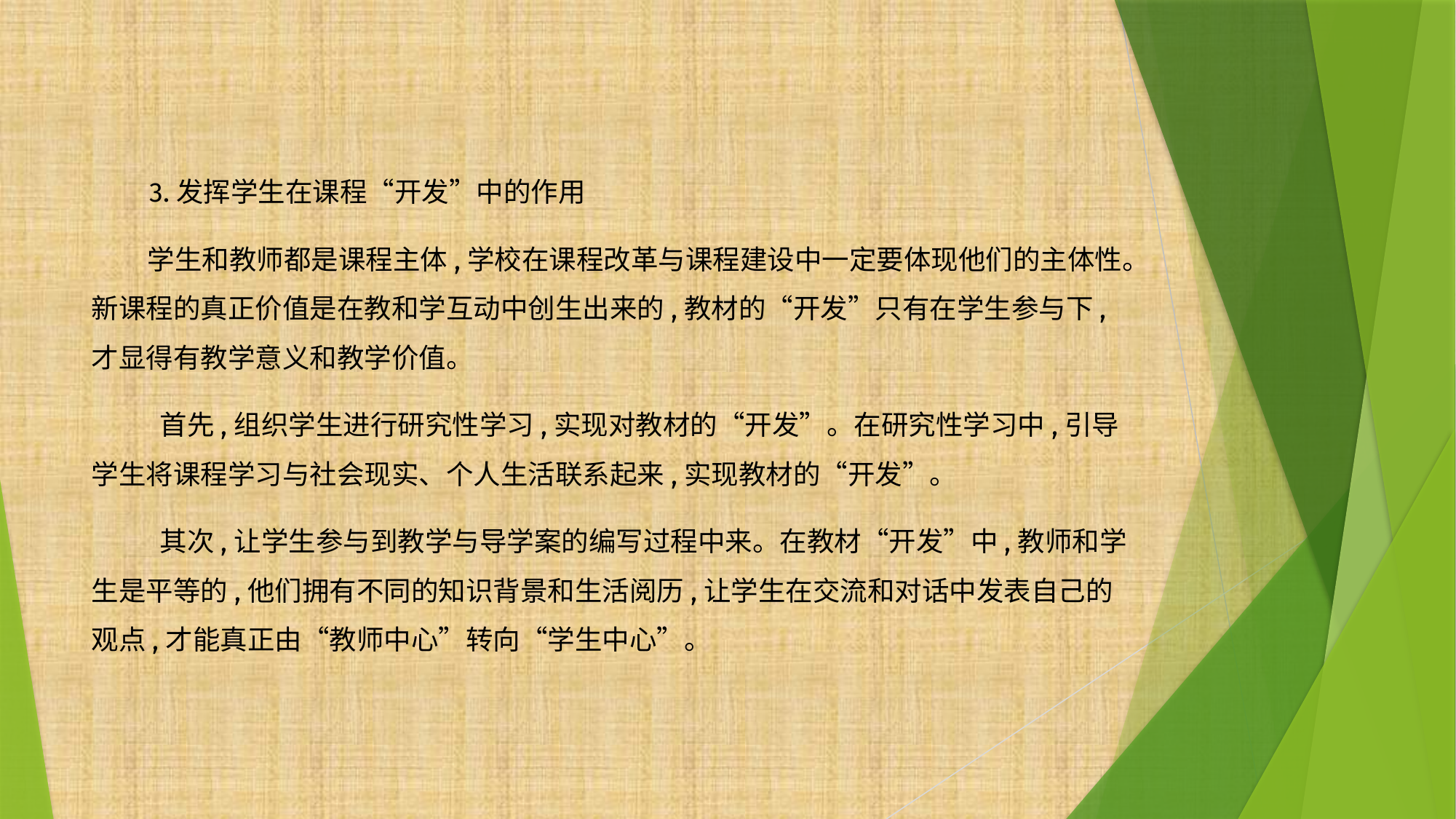

#
        3.发挥学生在课程“开发”中的作用
        学生和教师都是课程主体,学校在课程改革与课程建设中一定要体现他们的主体性。新课程的真正价值是在教和学互动中创生出来的,教材的“开发”只有在学生参与下,才显得有教学意义和教学价值。
          首先,组织学生进行研究性学习,实现对教材的“开发”。在研究性学习中,引导学生将课程学习与社会现实、个人生活联系起来,实现教材的“开发”。
          其次,让学生参与到教学与导学案的编写过程中来。在教材“开发”中,教师和学生是平等的,他们拥有不同的知识背景和生活阅历,让学生在交流和对话中发表自己的观点,才能真正由“教师中心”转向“学生中心”。